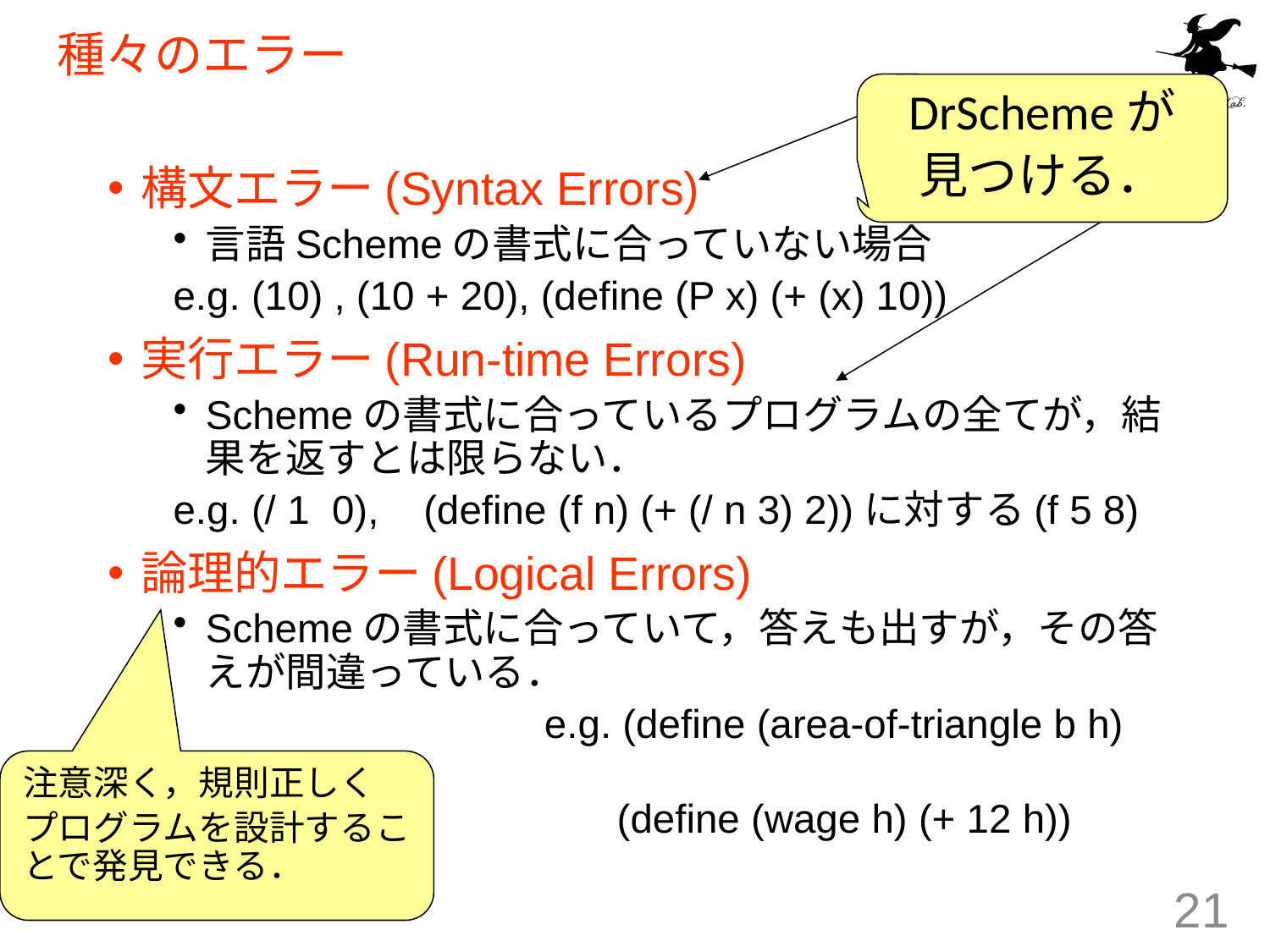

# 種々のエラー
DrSchemeが
見つける．

構文エラー(Syntax Errors)
言語Schemeの書式に合っていない場合
e.g. (10) , (10 + 20), (define (P x) (+ (x) 10))
実行エラー(Run-time Errors)
Schemeの書式に合っているプログラムの全てが，結果を返すとは限らない．
e.g. (/ 1  0),    (define (f n) (+ (/ n 3) 2))に対する(f 5 8)
論理的エラー(Logical Errors)
Schemeの書式に合っていて，答えも出すが，その答えが間違っている．
　　　　　　　　　e.g. (define (area-of-triangle b h) (+ b h))
       　　　　　　　　　(define (wage h) (+ 12 h))
注意深く，規則正しく
プログラムを設計することで発見できる．
21